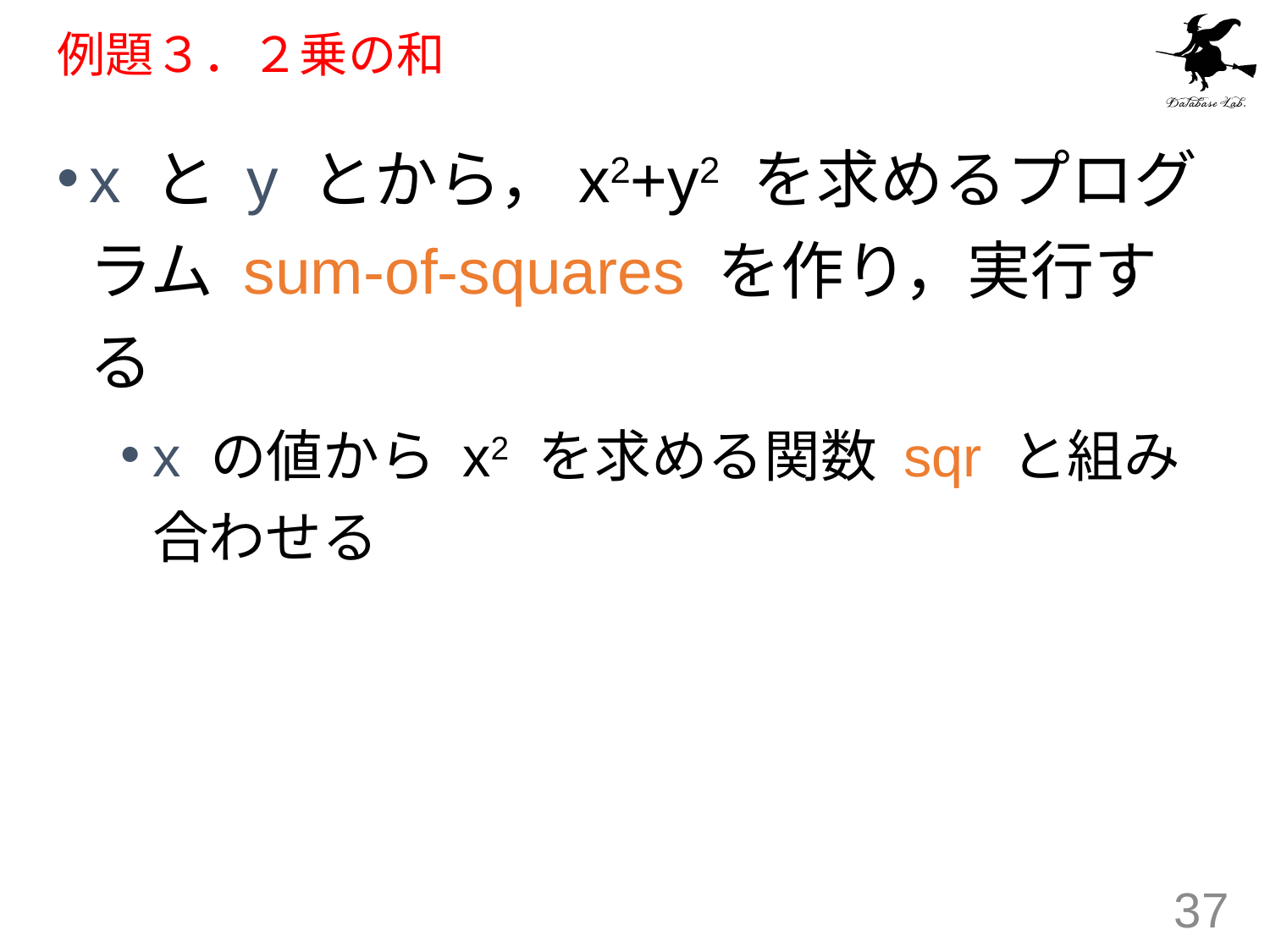

# 例題３．２乗の和
x と y とから，x2+y2 を求めるプログラム sum-of-squares を作り，実行する
x の値から x2 を求める関数 sqr と組み合わせる

37